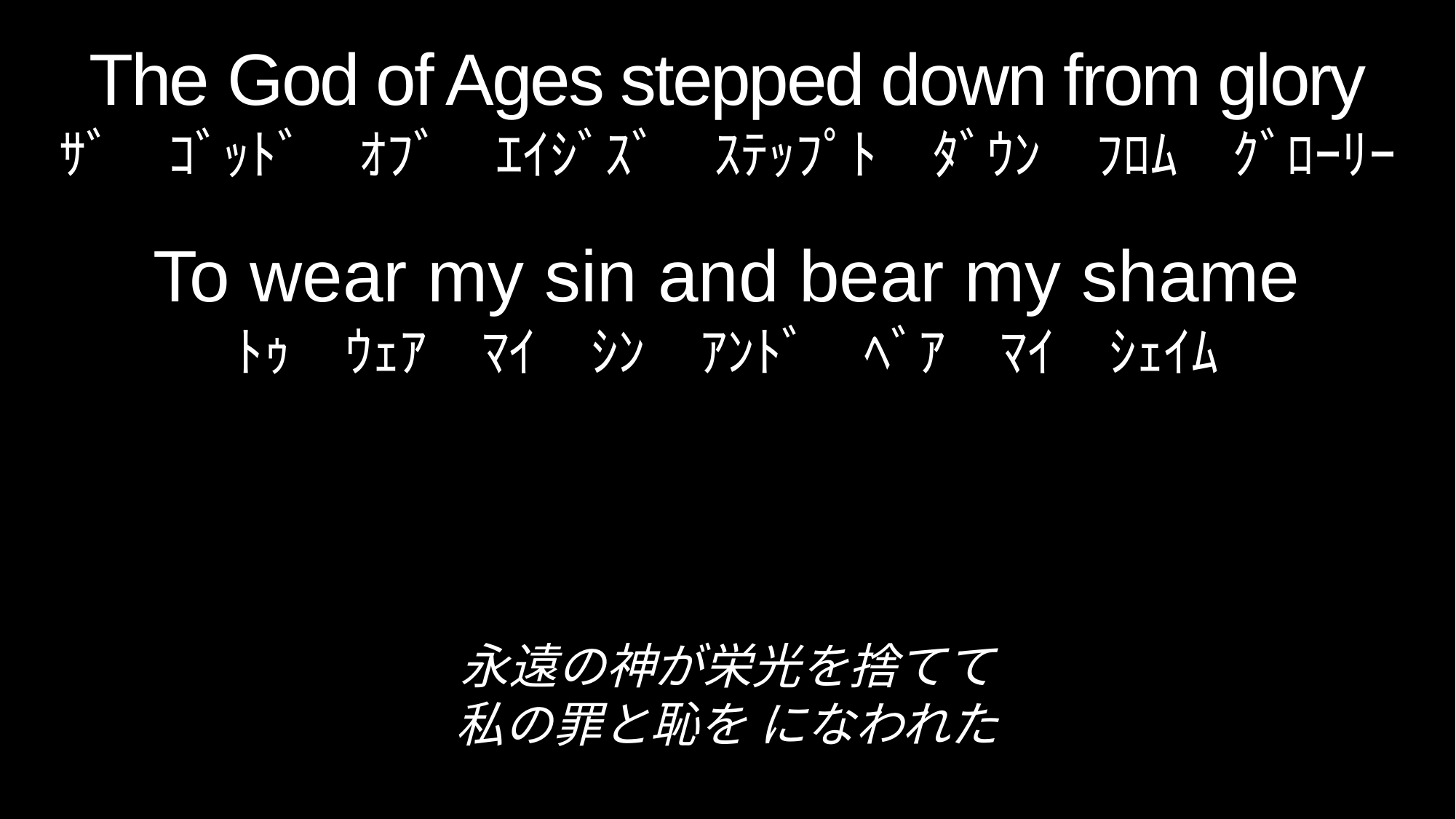

The God of Ages stepped down from glory
ｻﾞ　ｺﾞｯﾄﾞ　ｵﾌﾞ　ｴｲｼﾞｽﾞ　ｽﾃｯﾌﾟﾄ　ﾀﾞｳﾝ　ﾌﾛﾑ　ｸﾞﾛｰﾘｰ

 To wear my sin and bear my shame
ﾄｩ　ｳｪｱ　ﾏｲ　ｼﾝ　ｱﾝﾄﾞ　ﾍﾞｱ　ﾏｲ　ｼｪｲﾑ
永遠の神が栄光を捨てて
私の罪と恥を になわれた